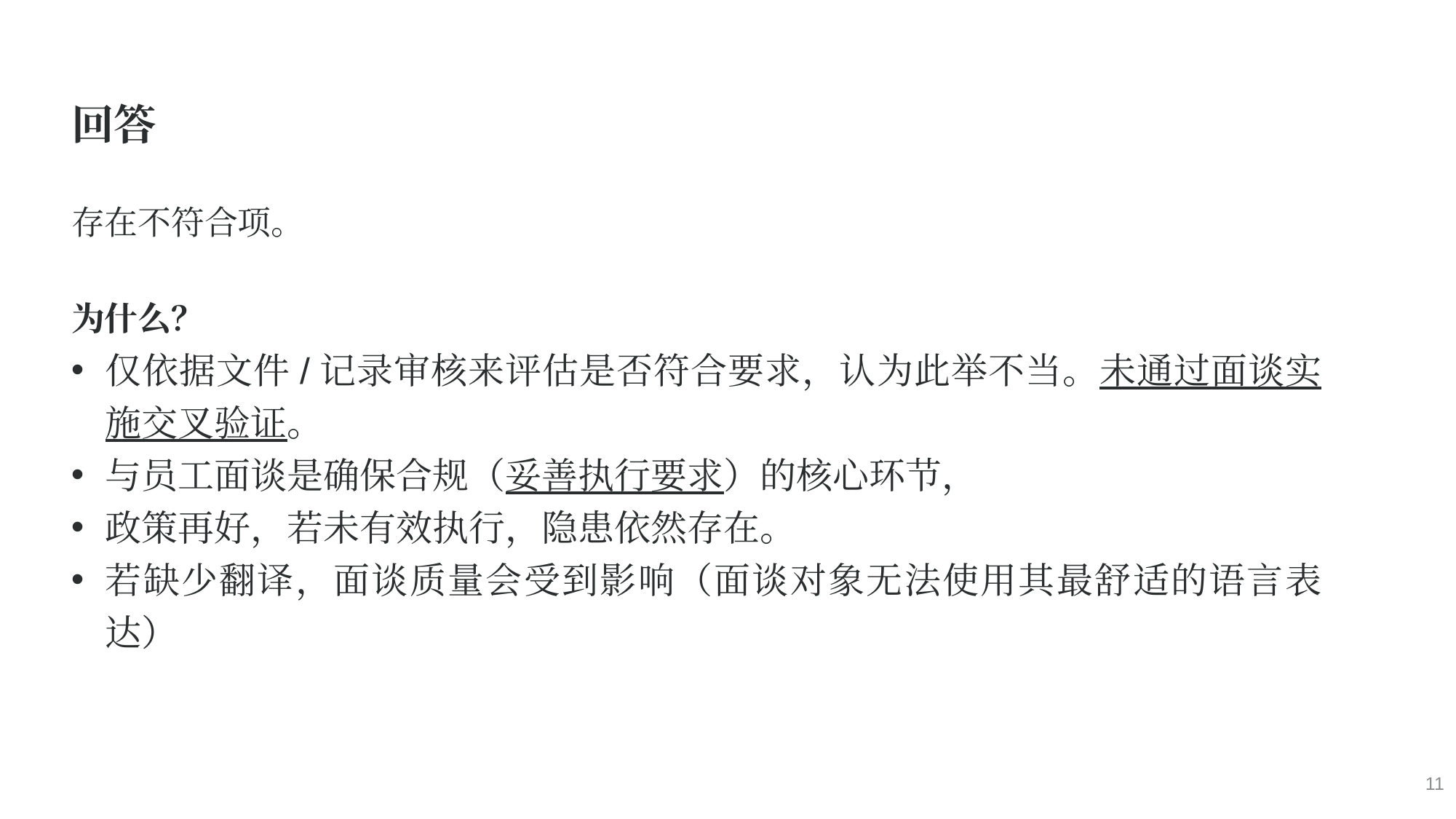

回答
存在不符合项。
为什么？
仅依据文件/记录审核来评估是否符合要求，认为此举不当。未通过面谈实施交叉验证。
与员工面谈是确保合规（妥善执行要求）的核心环节，
政策再好，若未有效执行，隐患依然存在。
若缺少翻译，面谈质量会受到影响（面谈对象无法使用其最舒适的语言表达）
11